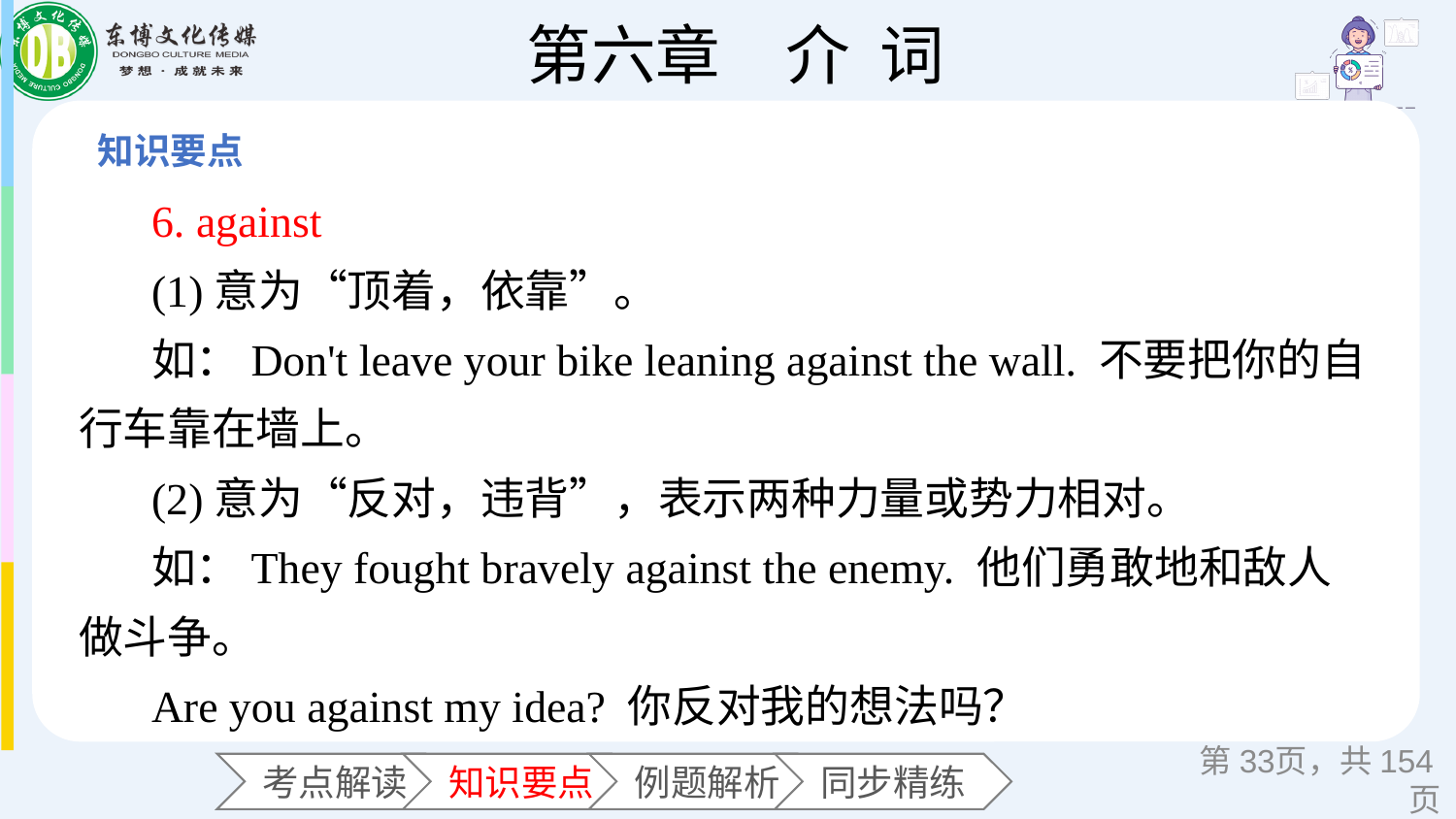

6. against
(1)意为“顶着，依靠”。
如：Don't leave your bike leaning against the wall. 不要把你的自行车靠在墙上。
(2)意为“反对，违背”，表示两种力量或势力相对。
如：They fought bravely against the enemy. 他们勇敢地和敌人做斗争。
Are you against my idea? 你反对我的想法吗？
第33页，共154页